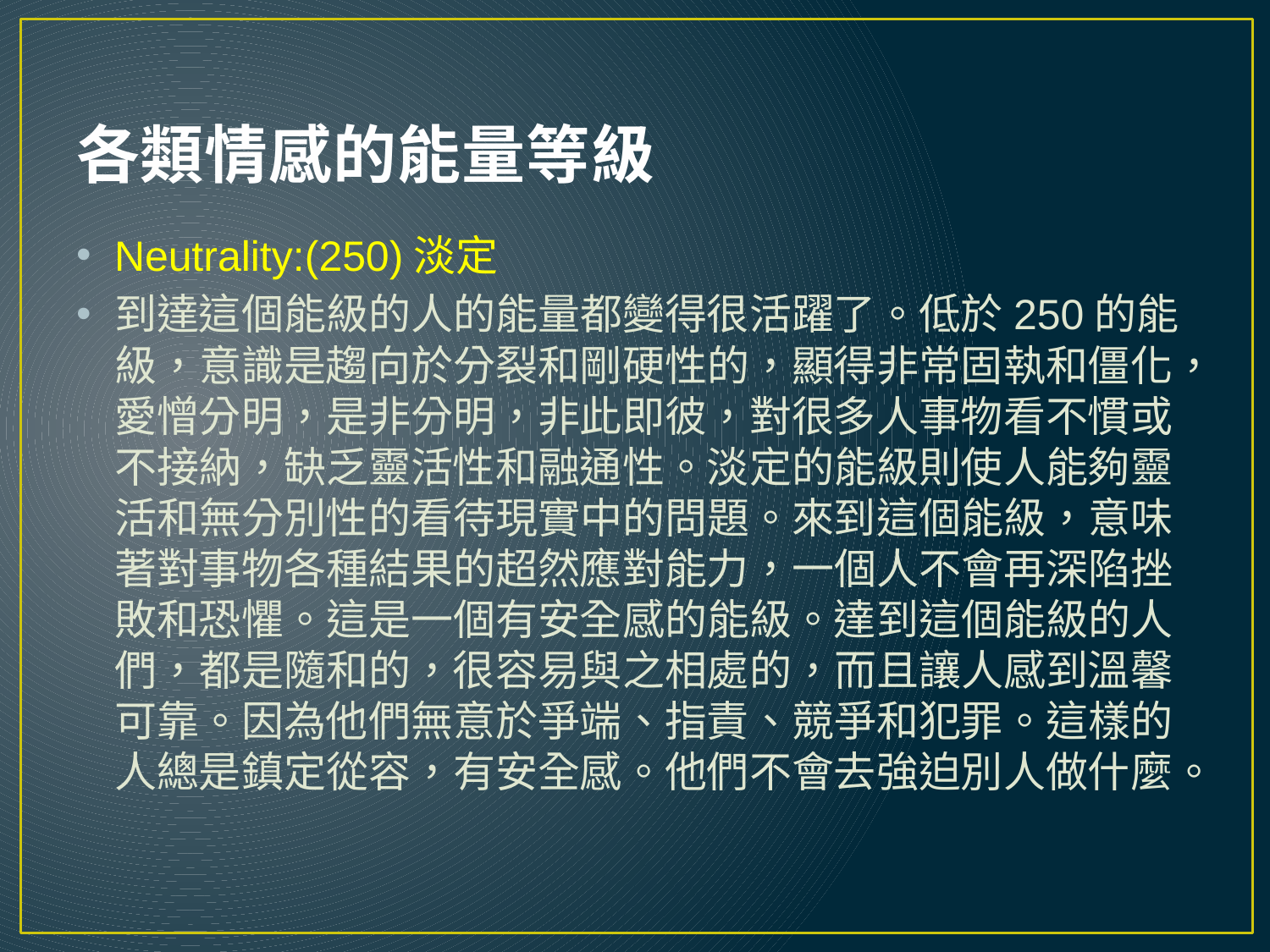

# 各類情感的能量等級
Neutrality:(250)淡定
到達這個能級的人的能量都變得很活躍了。低於250的能級，意識是趨向於分裂和剛硬性的，顯得非常固執和僵化，愛憎分明，是非分明，非此即彼，對很多人事物看不慣或不接納，缺乏靈活性和融通性。淡定的能級則使人能夠靈活和無分別性的看待現實中的問題。來到這個能級，意味著對事物各種結果的超然應對能力，一個人不會再深陷挫敗和恐懼。這是一個有安全感的能級。達到這個能級的人們，都是隨和的，很容易與之相處的，而且讓人感到溫馨可靠。因為他們無意於爭端、指責、競爭和犯罪。這樣的人總是鎮定從容，有安全感。他們不會去強迫別人做什麼。